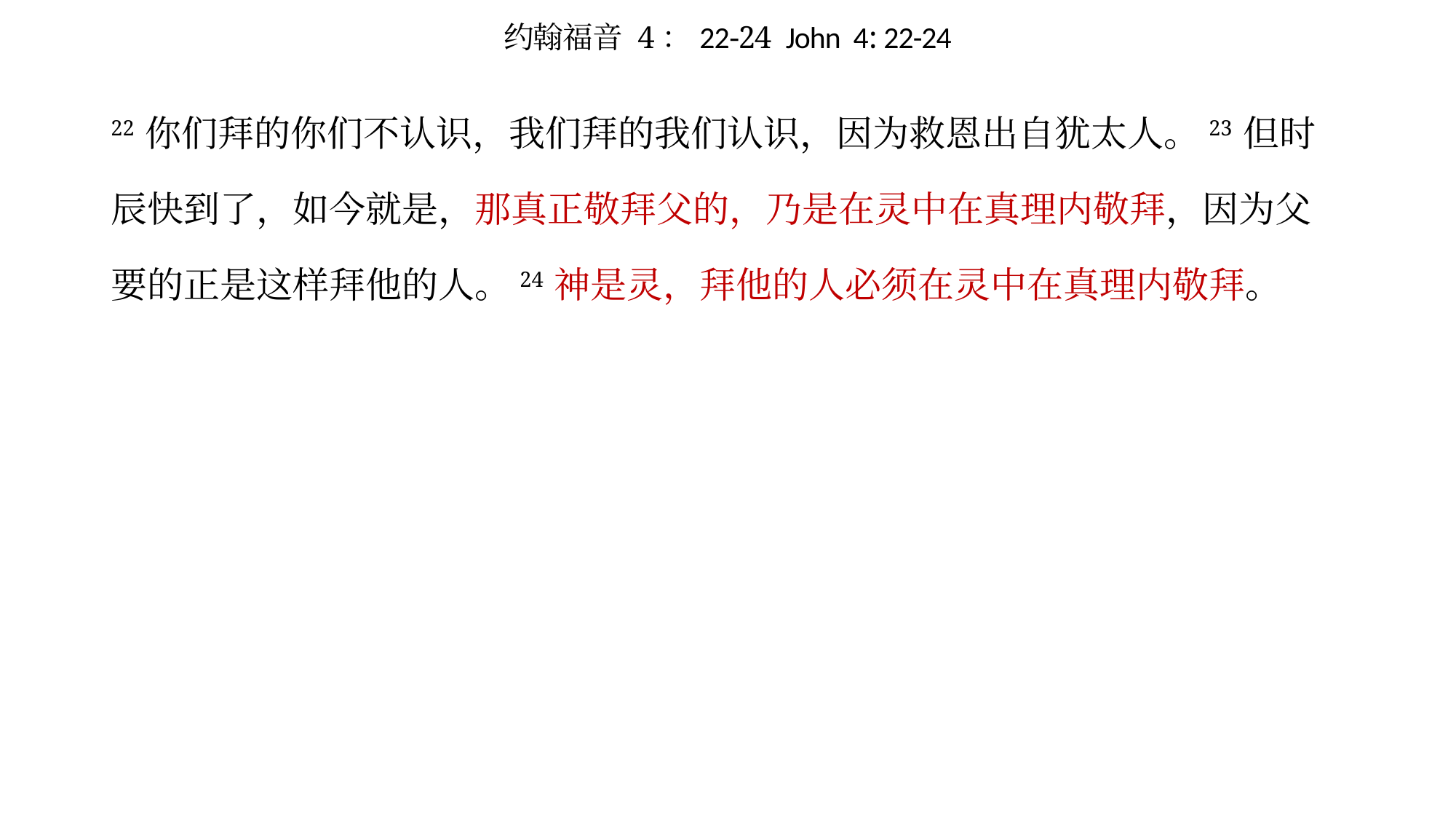

# 约翰福音 4：22-24  John  4: 22-24
22 你们拜的你们不认识，我们拜的我们认识，因为救恩出自犹太人。23 但时辰快到了，如今就是，那真正敬拜父的，乃是在灵中在真理内敬拜，因为父要的正是这样拜他的人。24 神是灵，拜他的人必须在灵中在真理内敬拜。